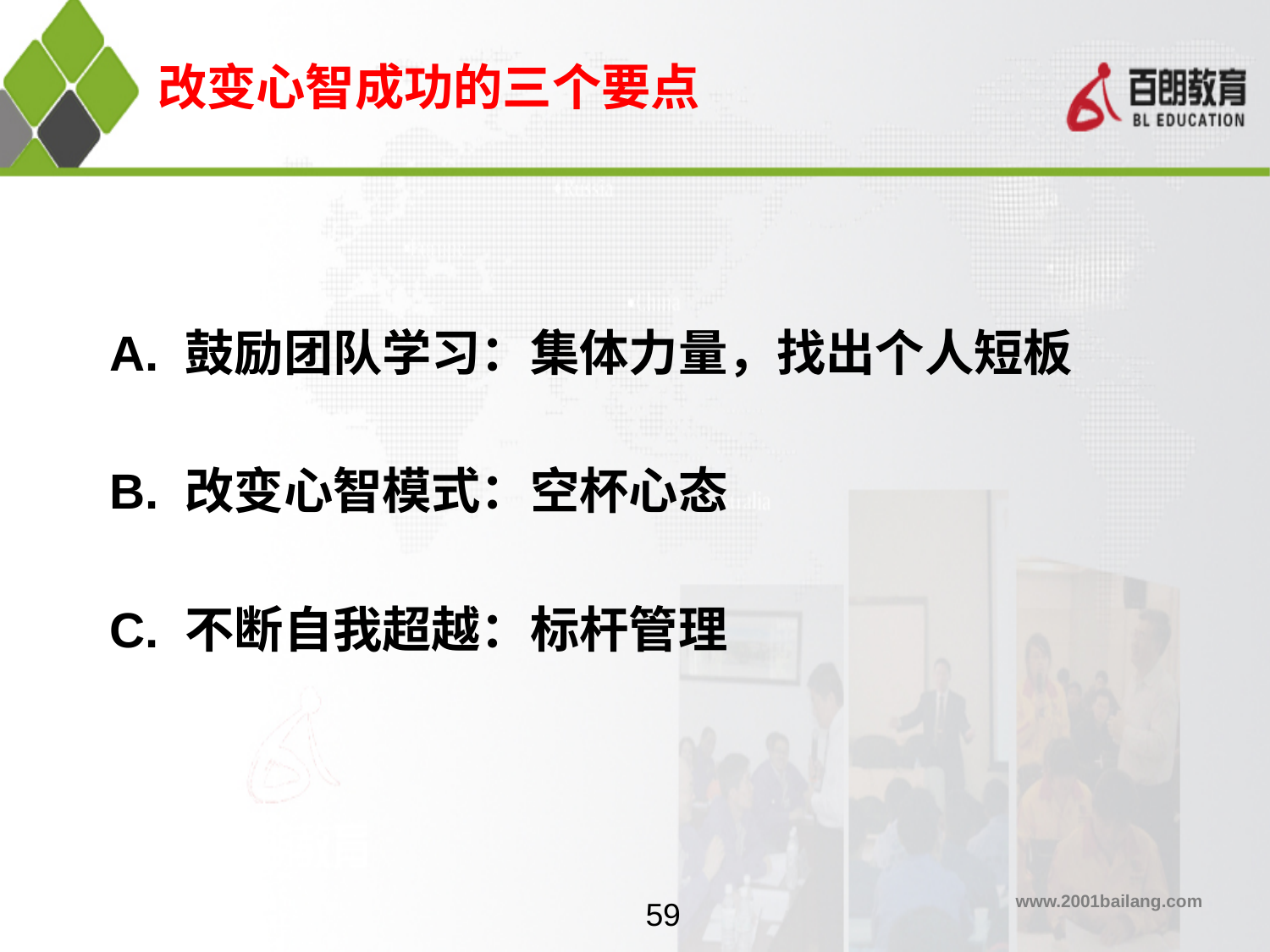

改变心智成功的三个要点

    A. 鼓励团队学习：集体力量，找出个人短板

    B. 改变心智模式：空杯心态

    C. 不断自我超越：标杆管理

59